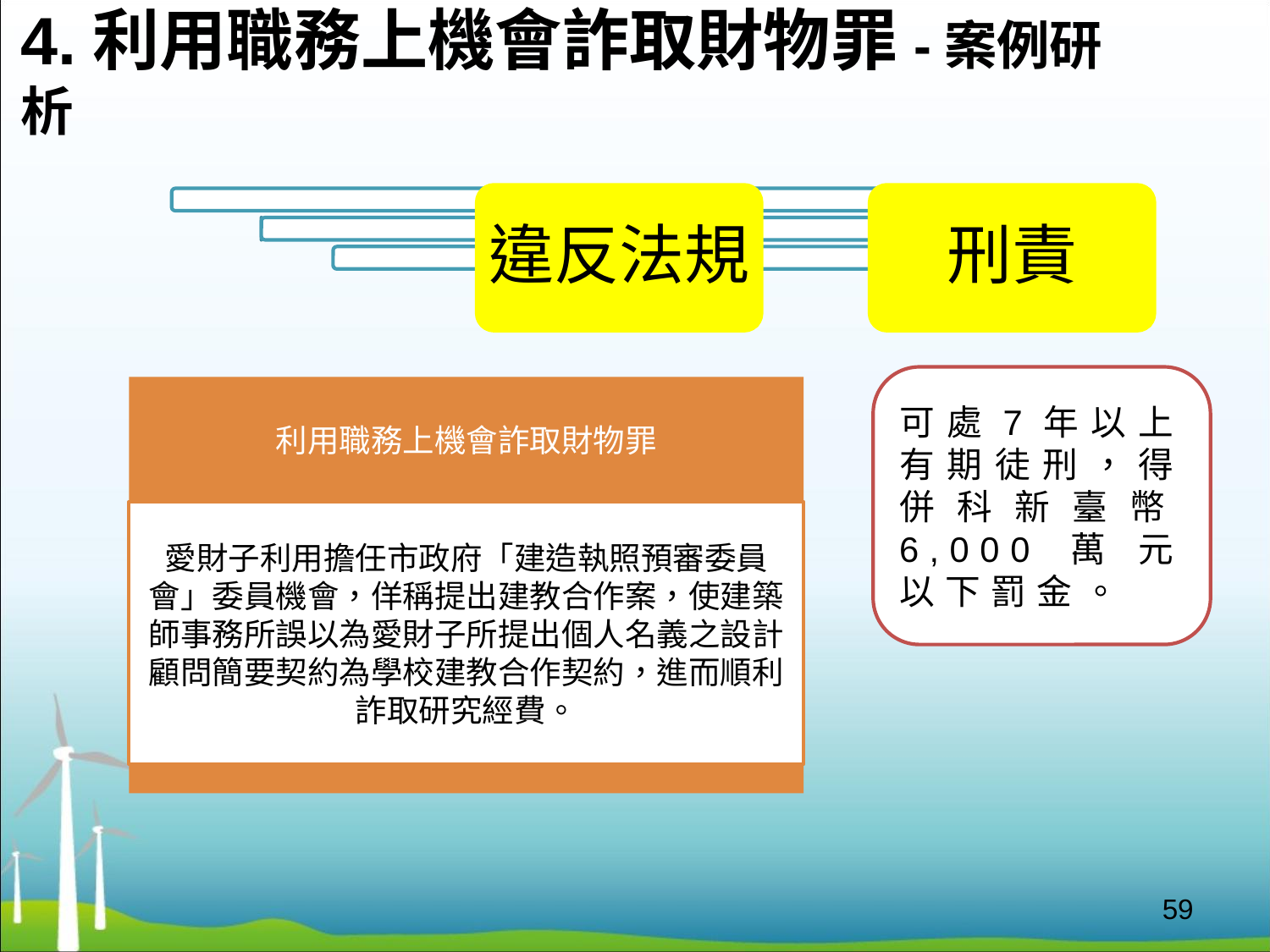

4.利用職務上機會詐取財物罪-案例研析
愛財子
違反法規
刑責

違反法規

刑責
可處7年以上有期徒刑，得併科新臺幣6,000萬元以下罰金。
利用職務上機會詐取財物罪
愛財子利用擔任市政府「建造執照預審委員會」委員機會，佯稱提出建教合作案，使建築師事務所誤以為愛財子所提出個人名義之設計顧問簡要契約為學校建教合作契約，進而順利詐取研究經費。
59